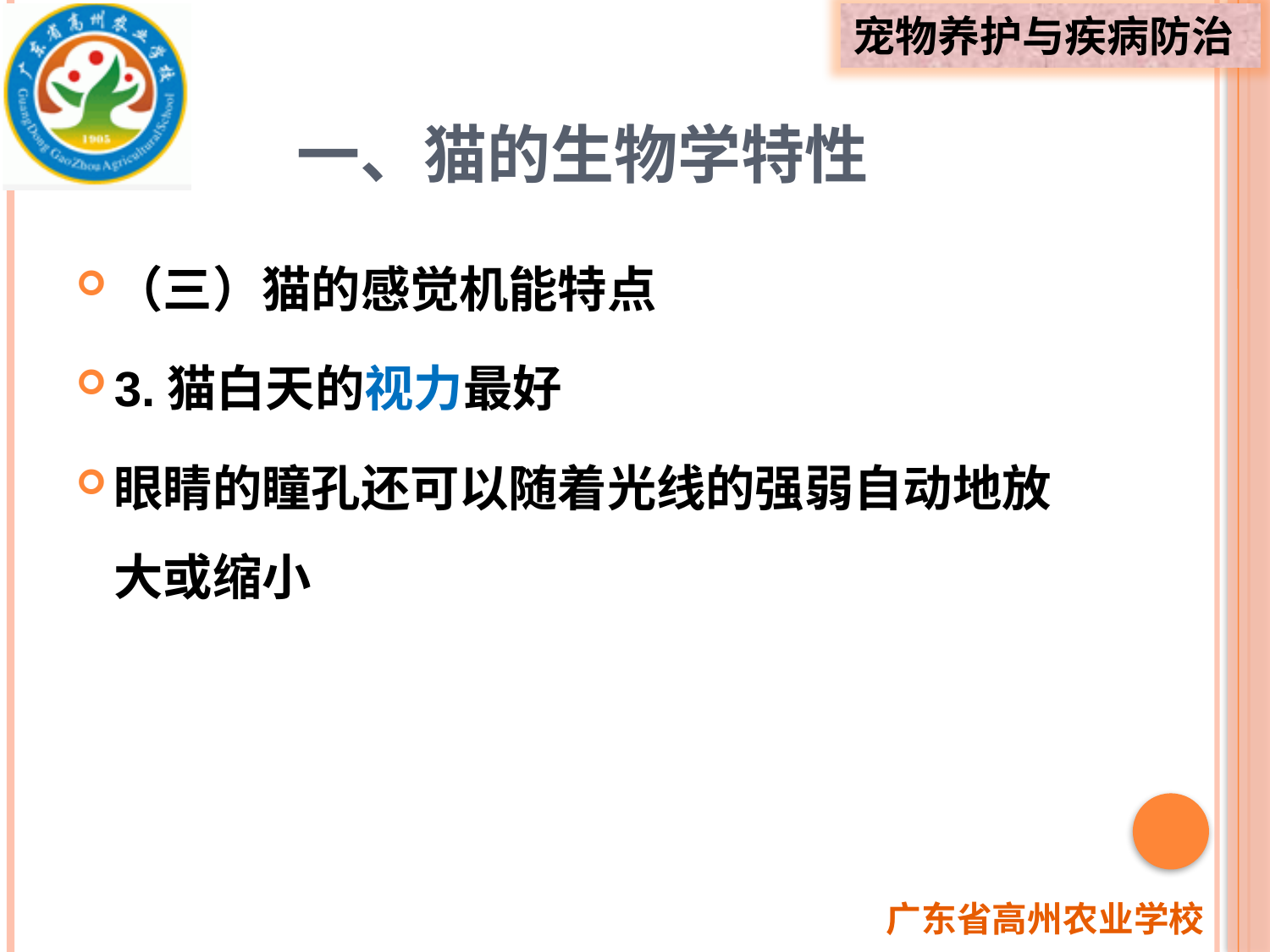

# 一、猫的生物学特性
（三）猫的感觉机能特点
3.猫白天的视力最好
眼睛的瞳孔还可以随着光线的强弱自动地放大或缩小